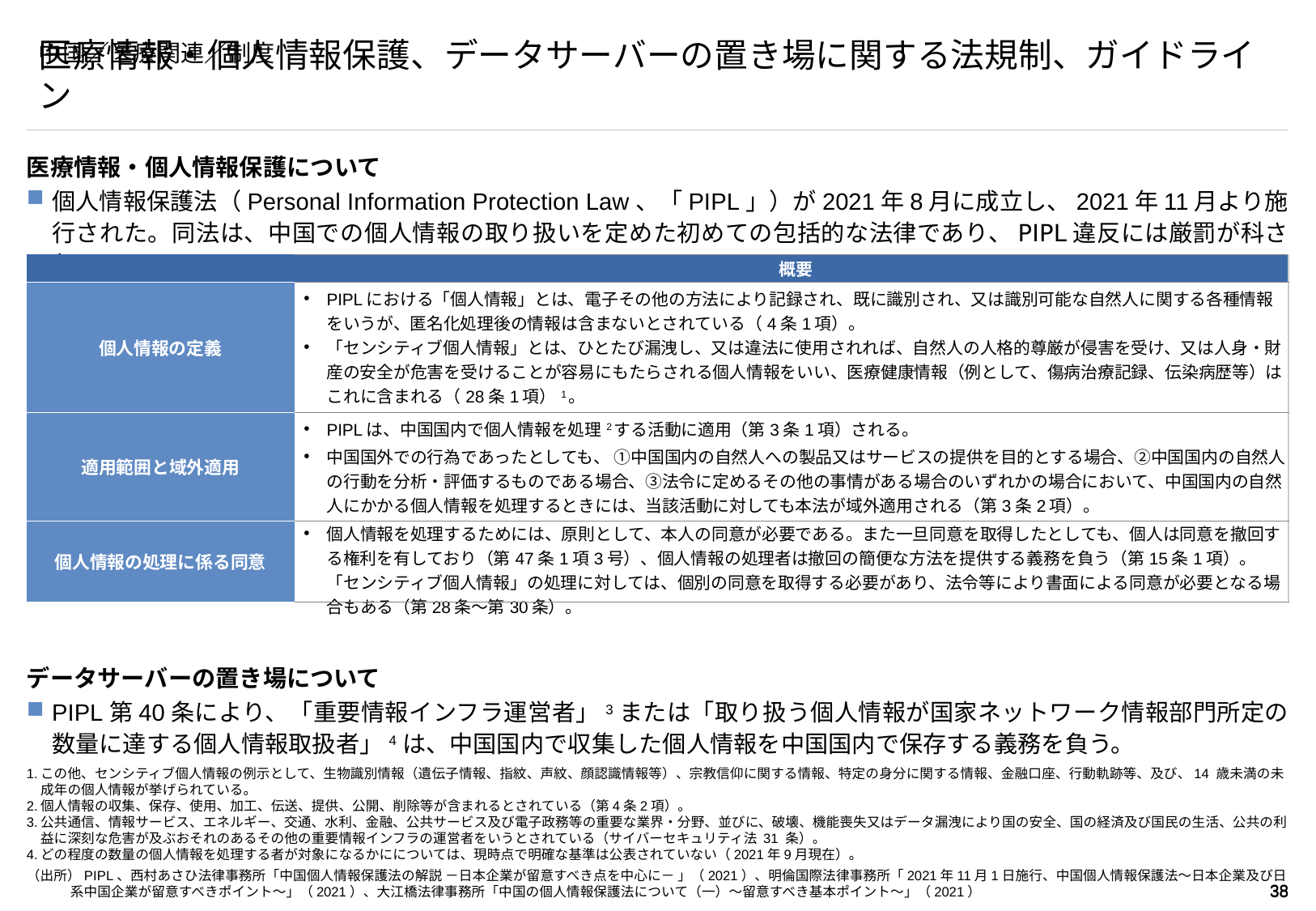

# 中国／医療関連／制度
医療情報・個人情報保護、データサーバーの置き場に関する法規制、ガイドライン
医療情報・個人情報保護について
個人情報保護法（Personal Information Protection Law、「PIPL」）が2021年8月に成立し、2021年11月より施行された。同法は、中国での個人情報の取り扱いを定めた初めての包括的な法律であり、PIPL違反には厳罰が科される。

データサーバーの置き場について
PIPL第40条により、「重要情報インフラ運営者」3または「取り扱う個人情報が国家ネットワーク情報部門所定の数量に達する個人情報取扱者」4は、中国国内で収集した個人情報を中国国内で保存する義務を負う。
|  | 概要 |
| --- | --- |
| 個人情報の定義 | PIPLにおける「個人情報」とは、電子その他の方法により記録され、既に識別され、又は識別可能な自然人に関する各種情報をいうが、匿名化処理後の情報は含まないとされている（4条1項）。 「センシティブ個人情報」とは、ひとたび漏洩し、又は違法に使用されれば、自然人の人格的尊厳が侵害を受け、又は人身・財産の安全が危害を受けることが容易にもたらされる個人情報をいい、医療健康情報（例として、傷病治療記録、伝染病歴等）はこれに含まれる（28条1項）1。 |
| 適用範囲と域外適用 | PIPLは、中国国内で個人情報を処理2する活動に適用（第3条1項）される。 中国国外での行為であったとしても、 ①中国国内の自然人への製品又はサービスの提供を目的とする場合、②中国国内の自然人の行動を分析・評価するものである場合、③法令に定めるその他の事情がある場合のいずれかの場合において、中国国内の自然人にかかる個人情報を処理するときには、当該活動に対しても本法が域外適用される（第3条2項）。 |
| 個人情報の処理に係る同意 | 個人情報を処理するためには、原則として、本人の同意が必要である。また一旦同意を取得したとしても、個人は同意を撤回する権利を有しており（第47条1項3号）、個人情報の処理者は撤回の簡便な方法を提供する義務を負う（第15条1項）。「センシティブ個人情報」の処理に対しては、個別の同意を取得する必要があり、法令等により書面による同意が必要となる場合もある（第28条～第30条）。 |
1.	この他、センシティブ個人情報の例示として、生物識別情報（遺伝子情報、指紋、声紋、顔認識情報等）、宗教信仰に関する情報、特定の身分に関する情報、金融口座、行動軌跡等、及び、14 歳未満の未成年の個人情報が挙げられている。
2.	個人情報の収集、保存、使用、加工、伝送、提供、公開、削除等が含まれるとされている（第4条2項）。
3.	公共通信、情報サービス、エネルギー、交通、水利、金融、公共サービス及び電子政務等の重要な業界・分野、並びに、破壊、機能喪失又はデータ漏洩により国の安全、国の経済及び国民の生活、公共の利益に深刻な危害が及ぶおそれのあるその他の重要情報インフラの運営者をいうとされている（サイバーセキュリティ法 31 条）。
4.	どの程度の数量の個人情報を処理する者が対象になるかにについては、現時点で明確な基準は公表されていない（2021年9月現在）。
（出所）PIPL、西村あさひ法律事務所「中国個人情報保護法の解説 －日本企業が留意すべき点を中心に－ 」（2021）、明倫国際法律事務所「2021年11月1日施行、中国個人情報保護法～日本企業及び日系中国企業が留意すべきポイント～」（2021）、大江橋法律事務所「中国の個人情報保護法について（一）～留意すべき基本ポイント～」（2021）
38